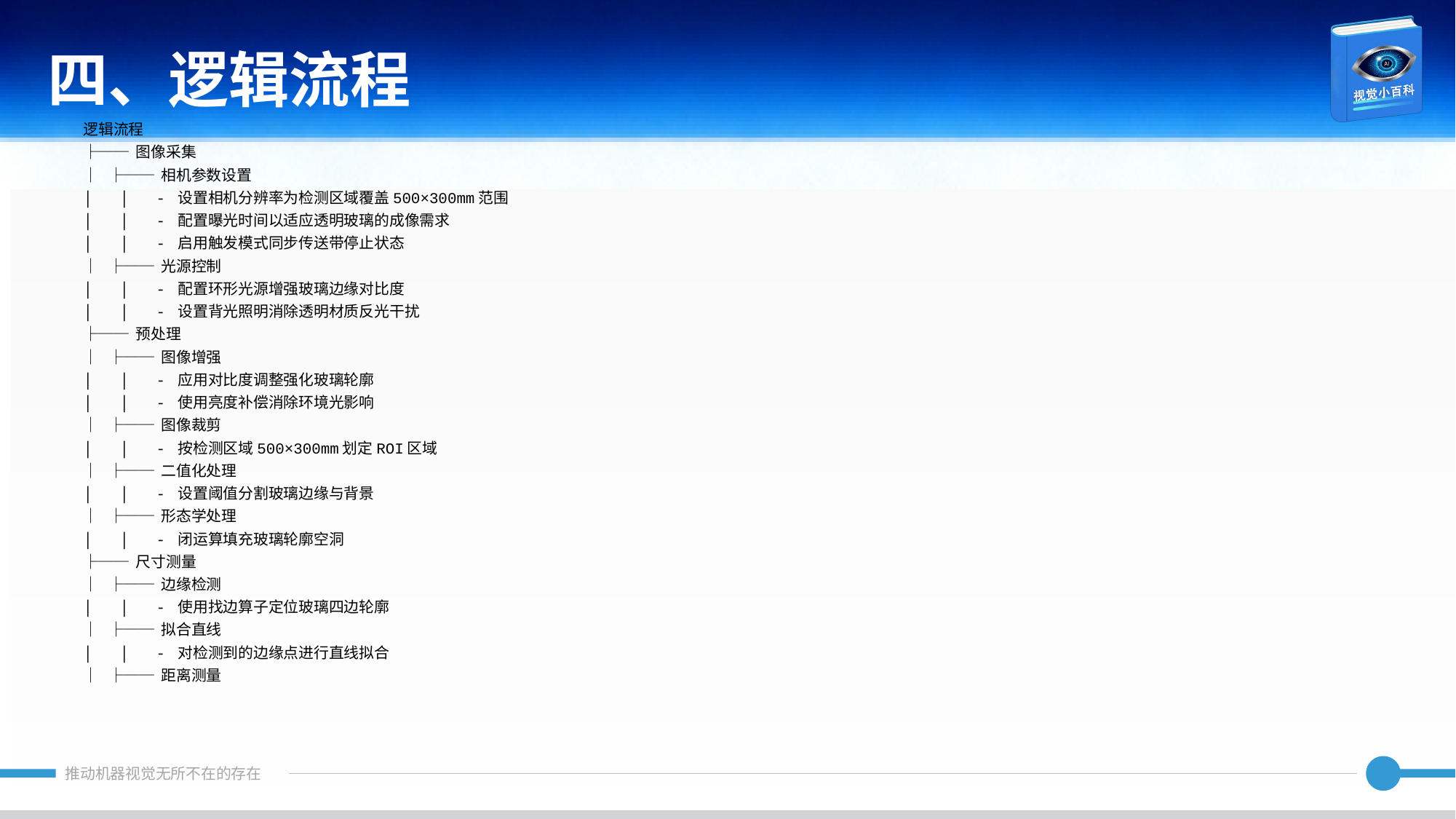

四、逻辑流程

逻辑流程
├── 图像采集
│   ├── 相机参数设置
│   │   - 设置相机分辨率为检测区域覆盖500×300mm范围
│   │   - 配置曝光时间以适应透明玻璃的成像需求
│   │   - 启用触发模式同步传送带停止状态
│   ├── 光源控制
│   │   - 配置环形光源增强玻璃边缘对比度
│   │   - 设置背光照明消除透明材质反光干扰
├── 预处理
│   ├── 图像增强
│   │   - 应用对比度调整强化玻璃轮廓
│   │   - 使用亮度补偿消除环境光影响
│   ├── 图像裁剪
│   │   - 按检测区域500×300mm划定ROI区域
│   ├── 二值化处理
│   │   - 设置阈值分割玻璃边缘与背景
│   ├── 形态学处理
│   │   - 闭运算填充玻璃轮廓空洞
├── 尺寸测量
│   ├── 边缘检测
│   │   - 使用找边算子定位玻璃四边轮廓
│   ├── 拟合直线
│   │   - 对检测到的边缘点进行直线拟合
│   ├── 距离测量
8